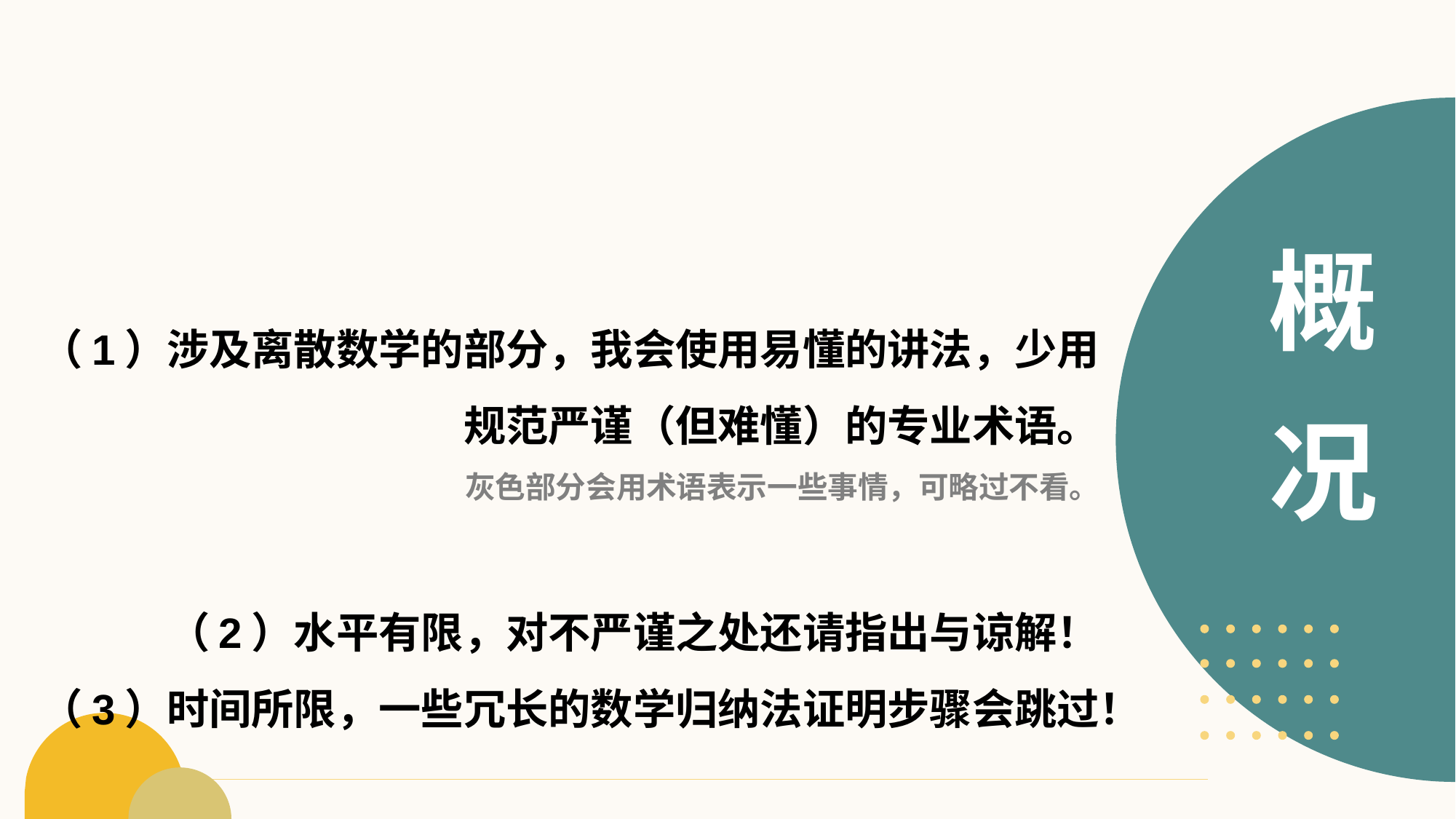

# （1）涉及离散数学的部分，我会使用易懂的讲法，少用规范严谨（但难懂）的专业术语。 灰色部分会用术语表示一些事情，可略过不看。 （2）水平有限，对不严谨之处还请指出与谅解！ （3）时间所限，一些冗长的数学归纳法证明步骤会跳过！
概况